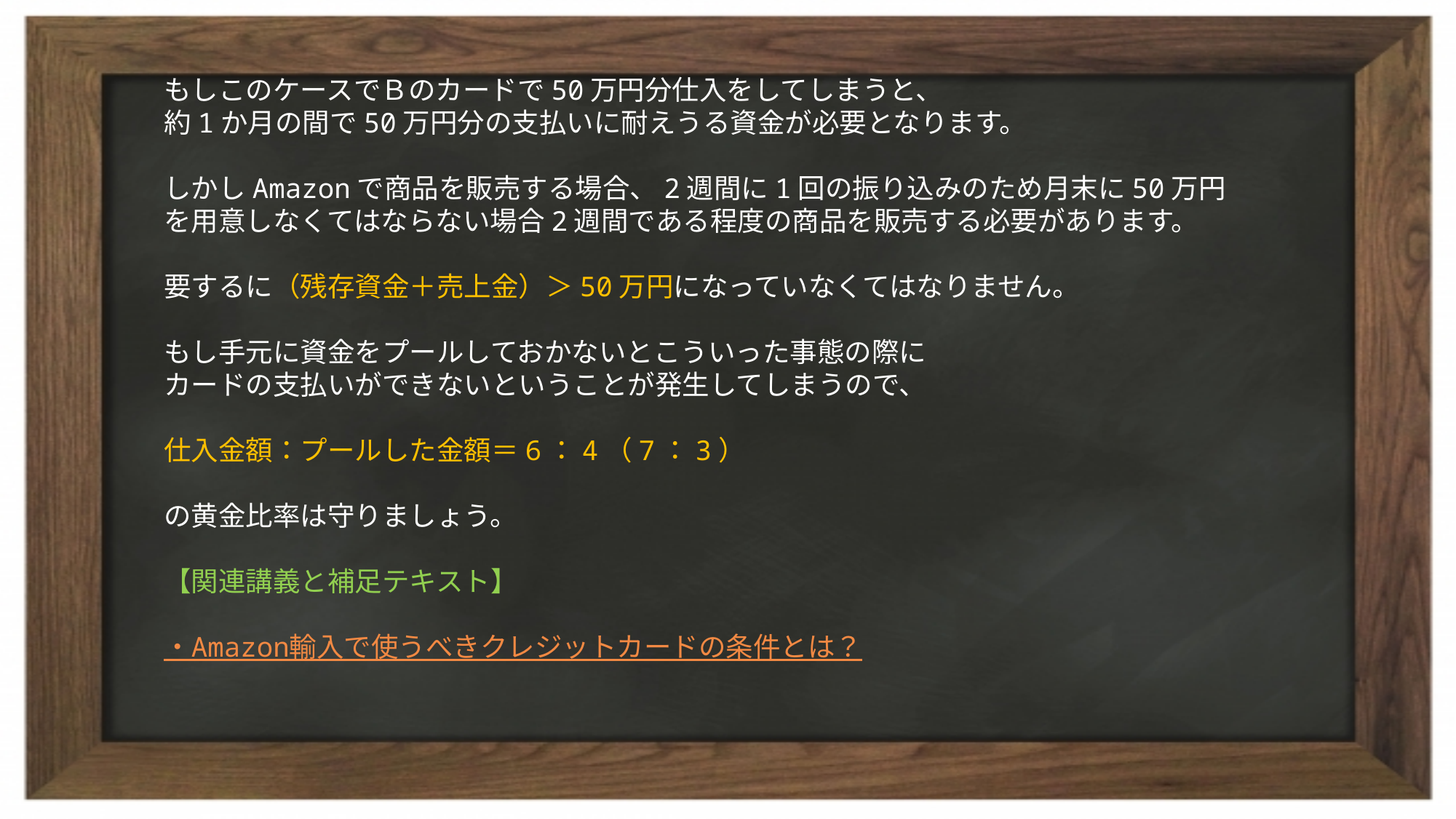

もしこのケースでＢのカードで50万円分仕入をしてしまうと、
約1か月の間で50万円分の支払いに耐えうる資金が必要となります。

しかしAmazonで商品を販売する場合、2週間に1回の振り込みのため月末に50万円を用意しなくてはならない場合2週間である程度の商品を販売する必要があります。

要するに（残存資金＋売上金）＞50万円になっていなくてはなりません。

もし手元に資金をプールしておかないとこういった事態の際に
カードの支払いができないということが発生してしまうので、

仕入金額：プールした金額＝6：4（7：3）

の黄金比率は守りましょう。

【関連講義と補足テキスト】

・Amazon輸入で使うべきクレジットカードの条件とは？